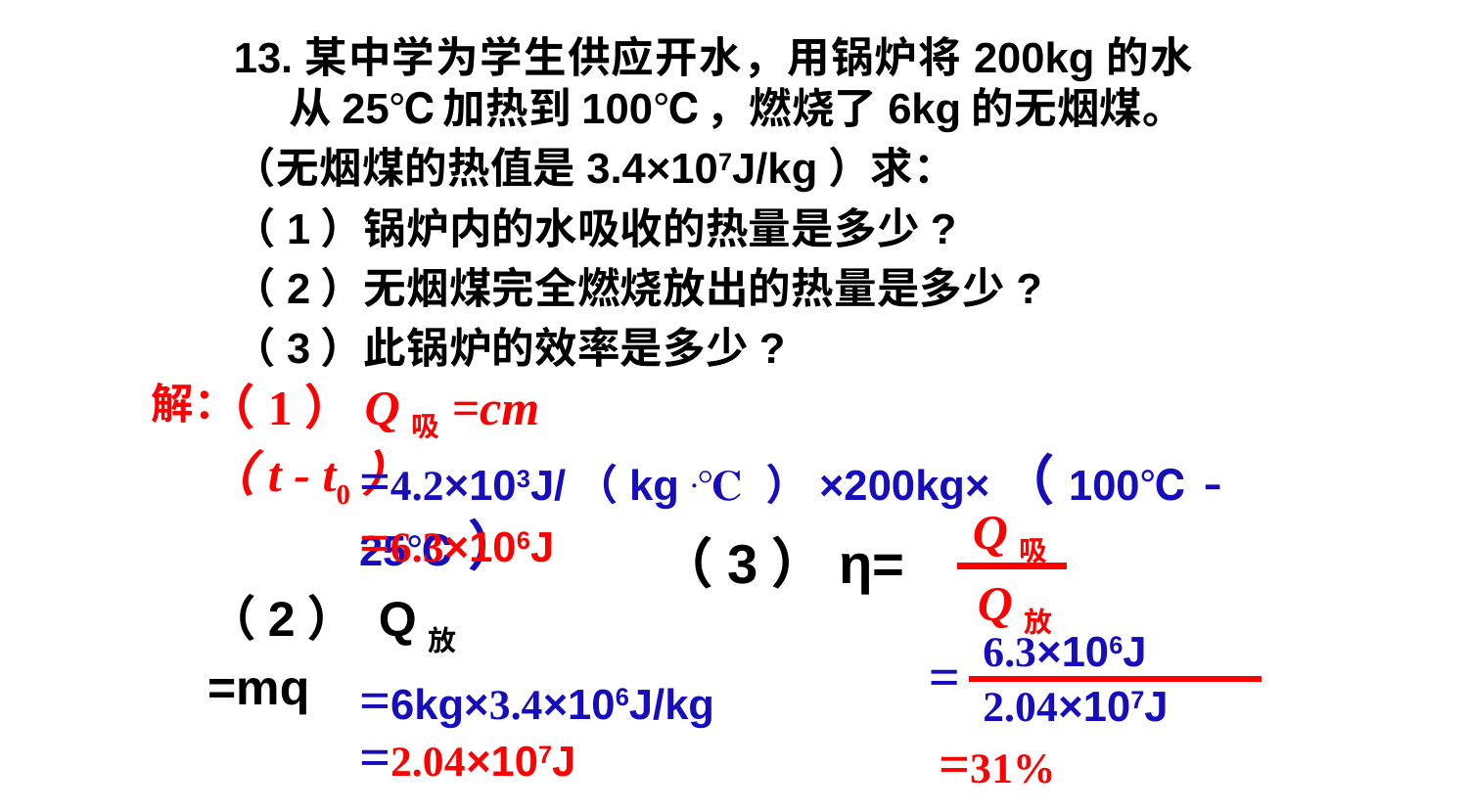

13.某中学为学生供应开水，用锅炉将200kg的水从25℃加热到100℃，燃烧了6kg的无烟煤。
（无烟煤的热值是3.4×107J/kg）求：
（1）锅炉内的水吸收的热量是多少?
（2）无烟煤完全燃烧放出的热量是多少?
（3）此锅炉的效率是多少?
（1）Q吸=cm（t - t0）
解：
=4.2×103J/（kg .℃ ）×200kg×（100℃ - 25℃）
Q吸
Q放
=6.3×106J
（3）η=
（2） Q放=mq
6.3×106J
=
=6kg×3.4×106J/kg
2.04×107J
=2.04×107J
=31%